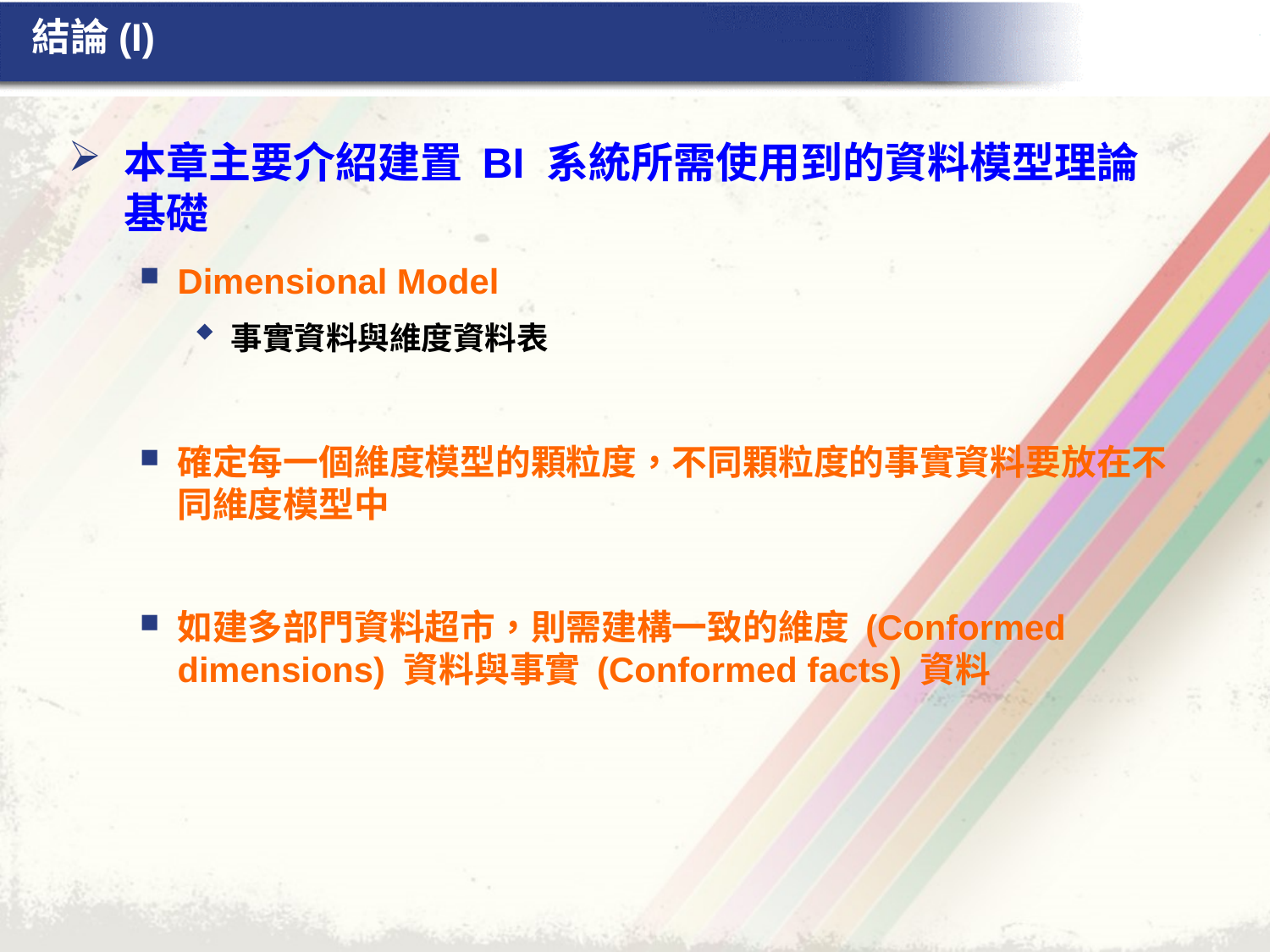

# 結論(I)
本章主要介紹建置 BI 系統所需使用到的資料模型理論基礎
Dimensional Model
事實資料與維度資料表

確定每一個維度模型的顆粒度，不同顆粒度的事實資料要放在不同維度模型中

如建多部門資料超市，則需建構一致的維度 (Conformed dimensions) 資料與事實 (Conformed facts) 資料